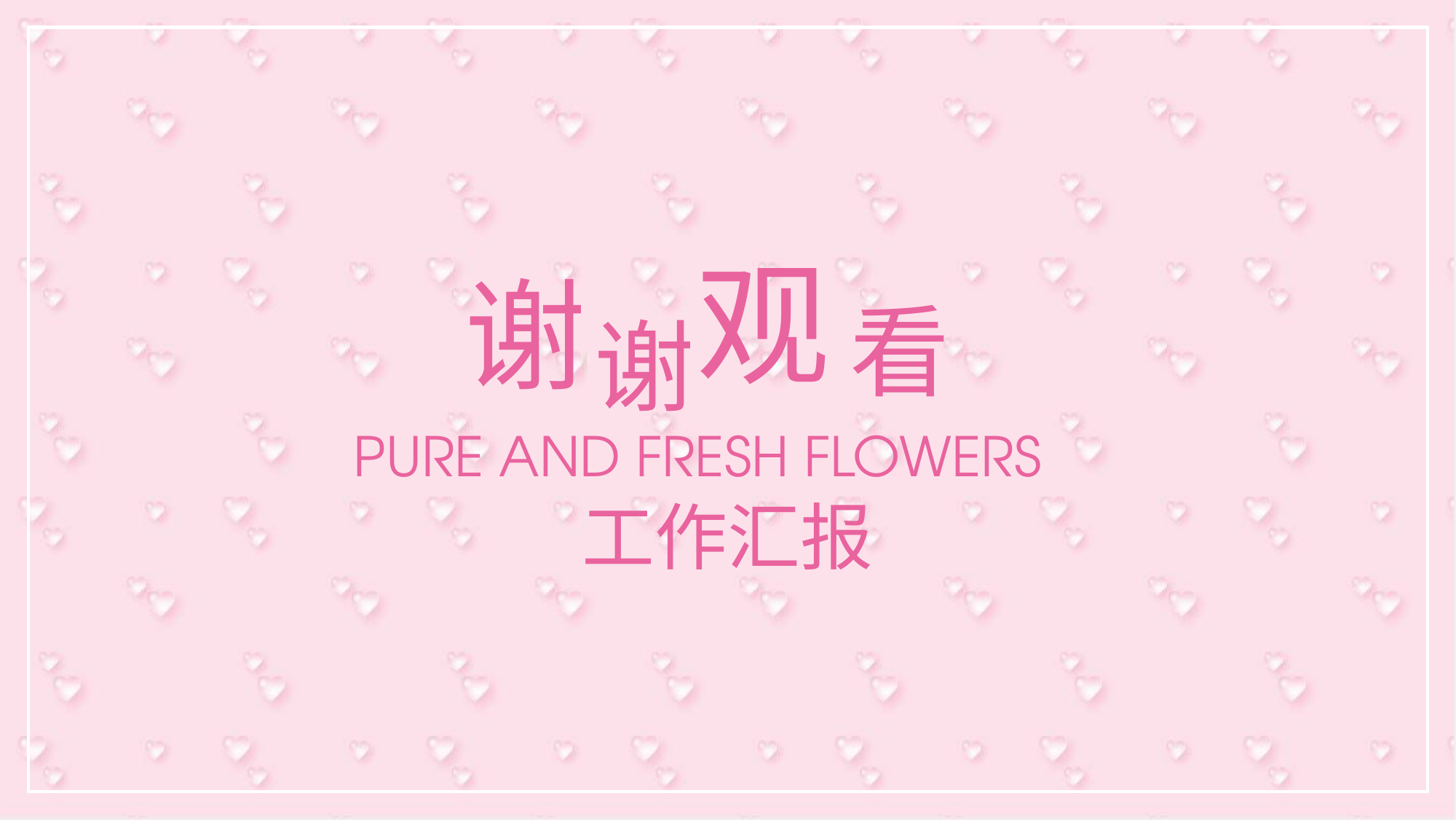

观
谢
看
谢
PURE AND FRESH FLOWERS
工作汇报